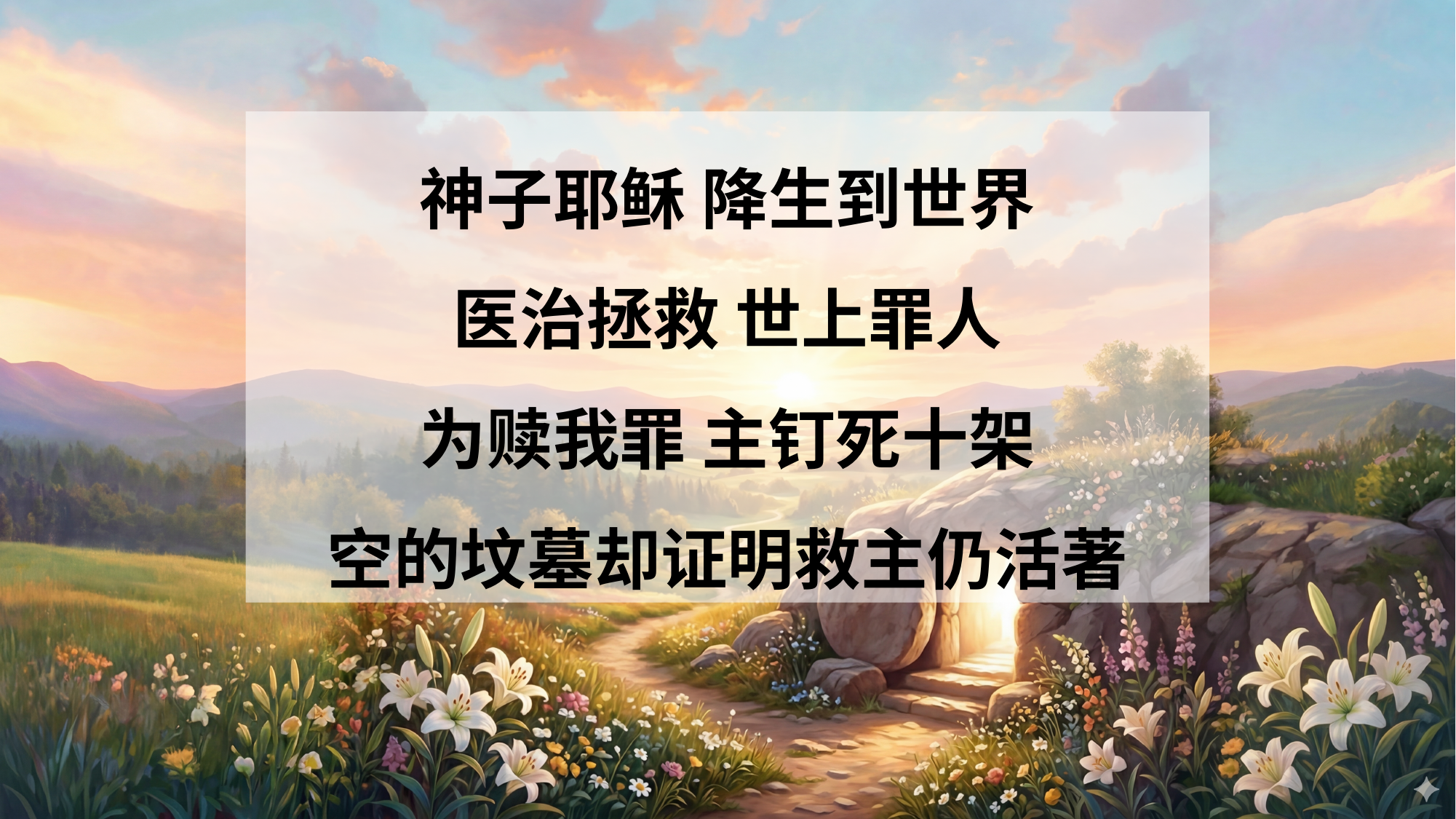

神子耶稣 降生到世界
医治拯救 世上罪人
为赎我罪 主钉死十架
空的坟墓却证明救主仍活著